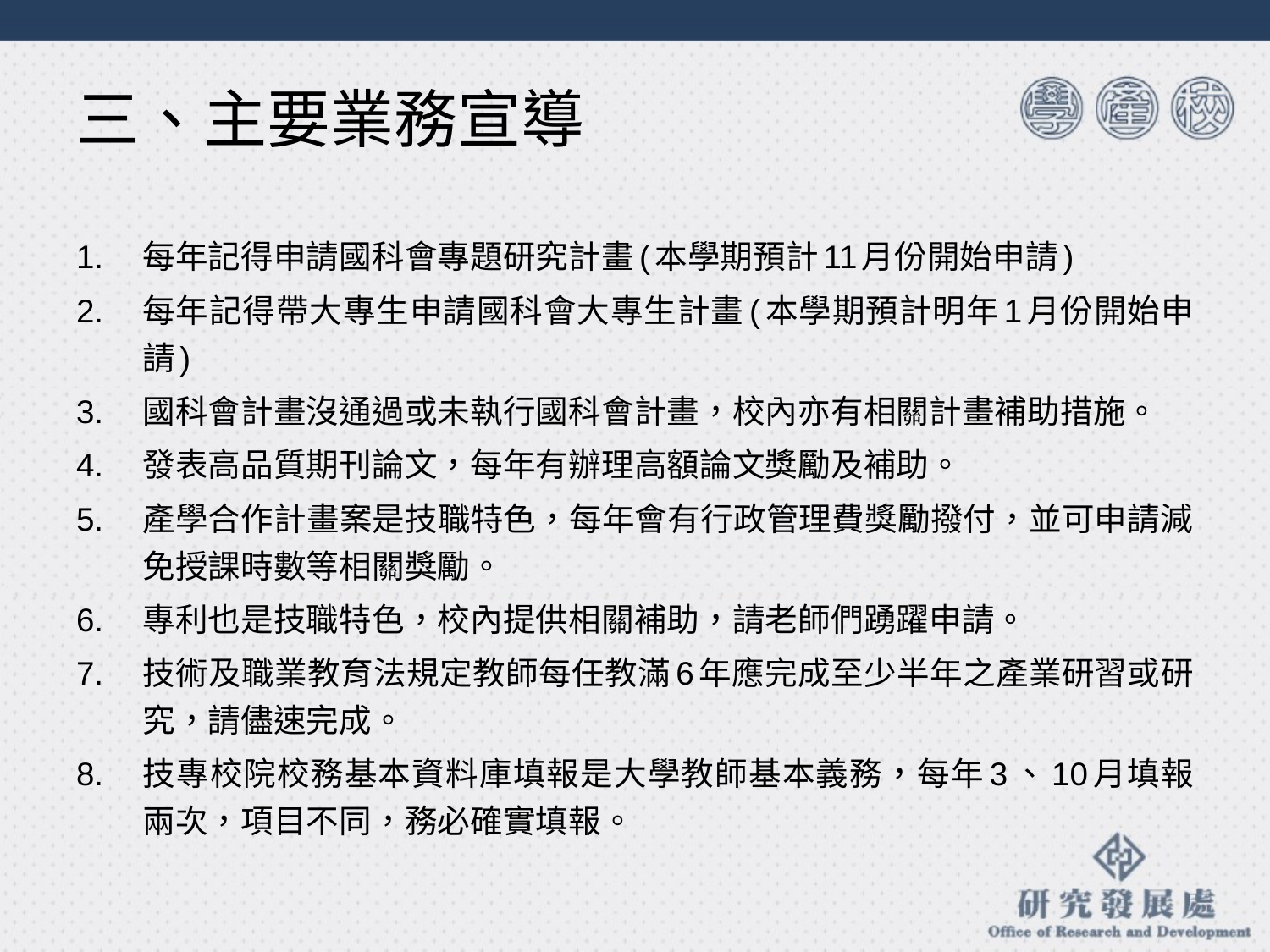

# 三、主要業務宣導
每年記得申請國科會專題研究計畫(本學期預計11月份開始申請)
每年記得帶大專生申請國科會大專生計畫(本學期預計明年1月份開始申請)
國科會計畫沒通過或未執行國科會計畫，校內亦有相關計畫補助措施。
發表高品質期刊論文，每年有辦理高額論文獎勵及補助。
產學合作計畫案是技職特色，每年會有行政管理費獎勵撥付，並可申請減免授課時數等相關獎勵。
專利也是技職特色，校內提供相關補助，請老師們踴躍申請。
技術及職業教育法規定教師每任教滿6年應完成至少半年之產業研習或研究，請儘速完成。
技專校院校務基本資料庫填報是大學教師基本義務，每年3、10月填報兩次，項目不同，務必確實填報。